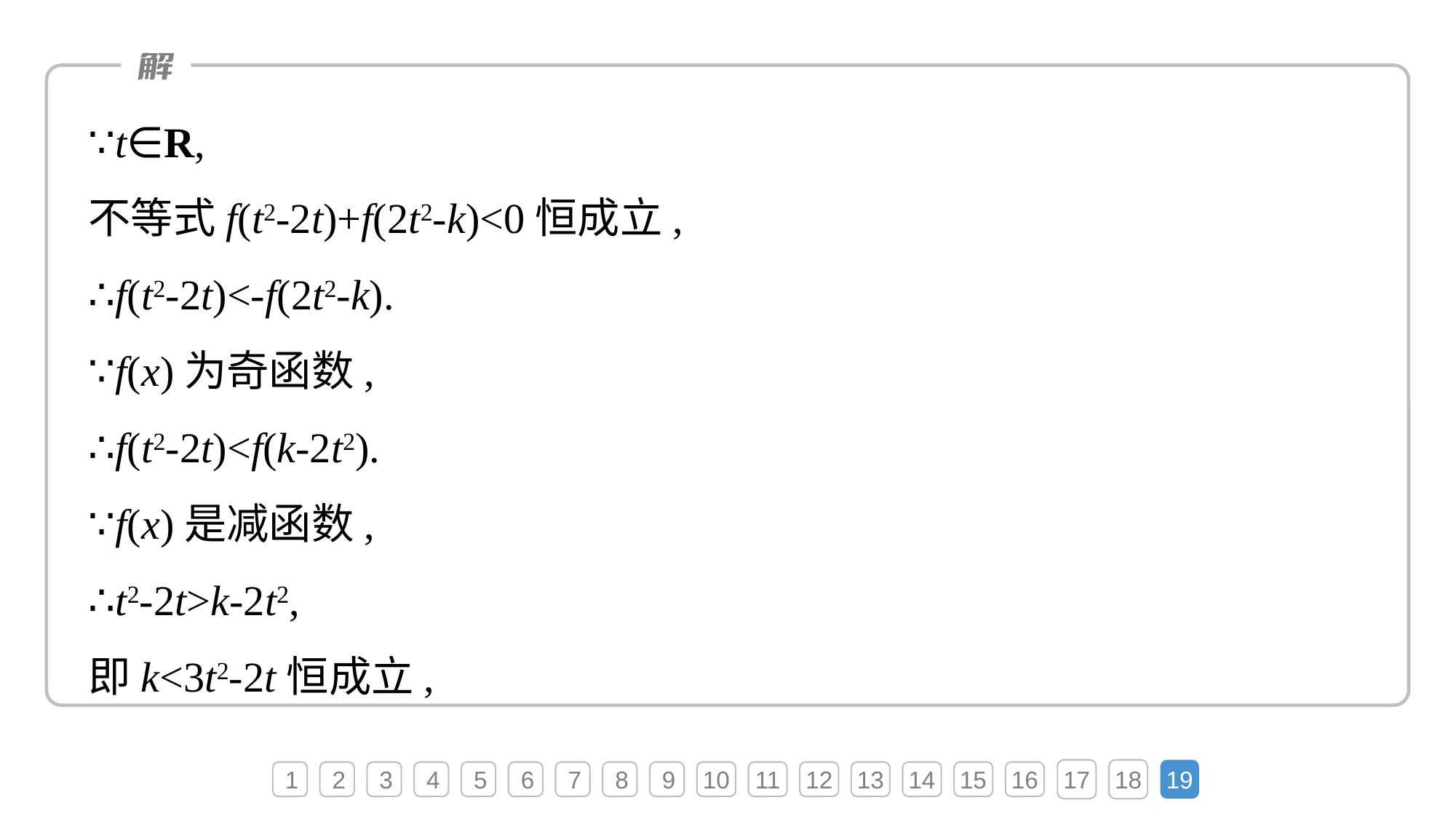

∵t∈R,
不等式f(t2-2t)+f(2t2-k)<0恒成立,
∴f(t2-2t)<-f(2t2-k).
∵f(x)为奇函数,
∴f(t2-2t)<f(k-2t2).
∵f(x)是减函数,
∴t2-2t>k-2t2,
即k<3t2-2t恒成立,
17
18
19
1
2
3
4
5
6
7
8
9
10
11
12
13
14
15
16